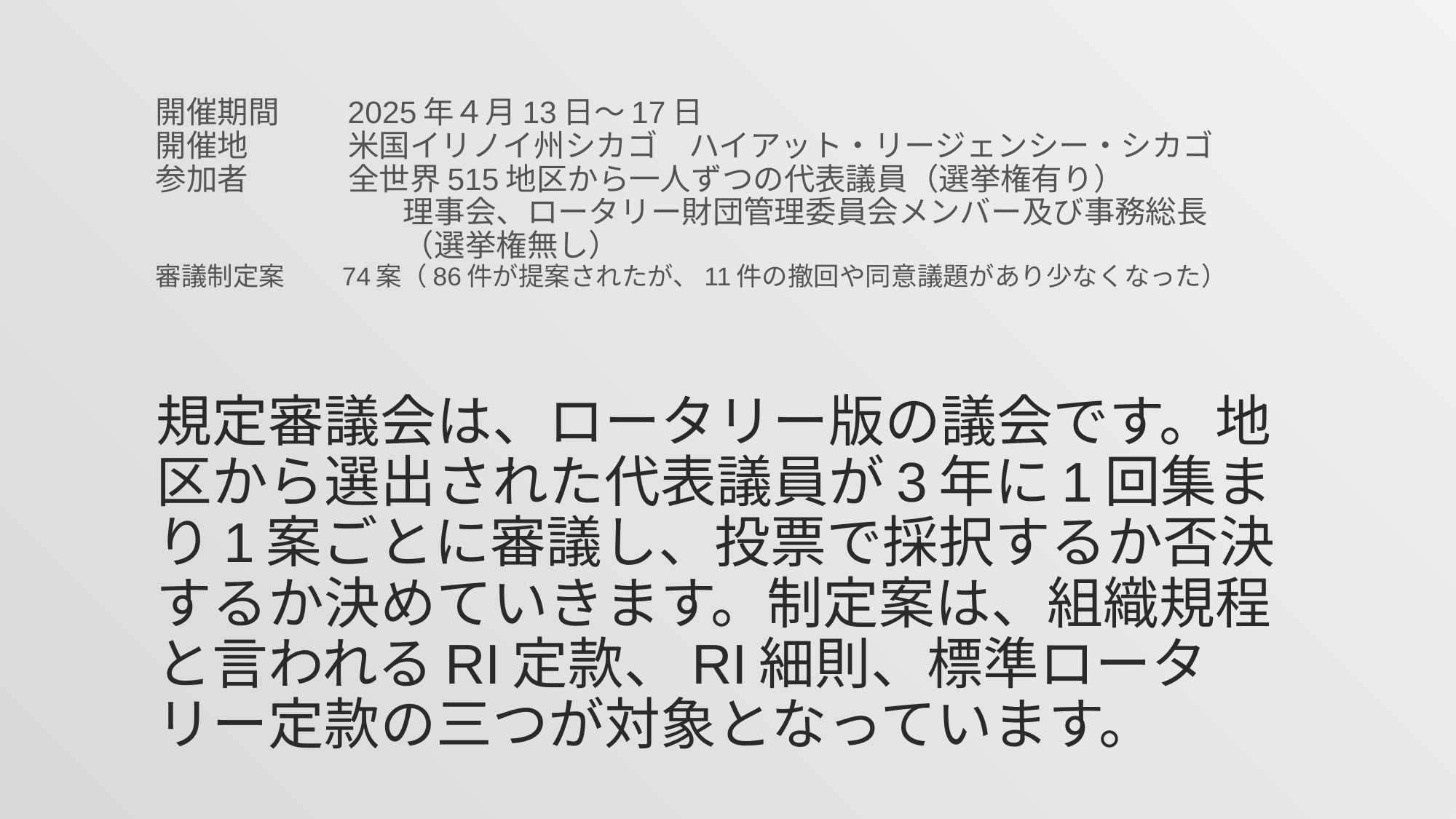

開催期間　　2025年４月13日～17日
開催地　　　 米国イリノイ州シカゴ　ハイアット・リージェンシー・シカゴ
参加者　　　 全世界515地区から一人ずつの代表議員（選挙権有り）
　　　　　　　　理事会、ロータリー財団管理委員会メンバー及び事務総長
　　　　　　　　（選挙権無し）
審議制定案　　74案（86件が提案されたが、11件の撤回や同意議題があり少なくなった）
# 規定審議会は、ロータリー版の議会です。地区から選出された代表議員が3年に1回集まり1案ごとに審議し、投票で採択するか否決するか決めていきます。制定案は、組織規程と言われるRI定款、RI細則、標準ロータリー定款の三つが対象となっています。